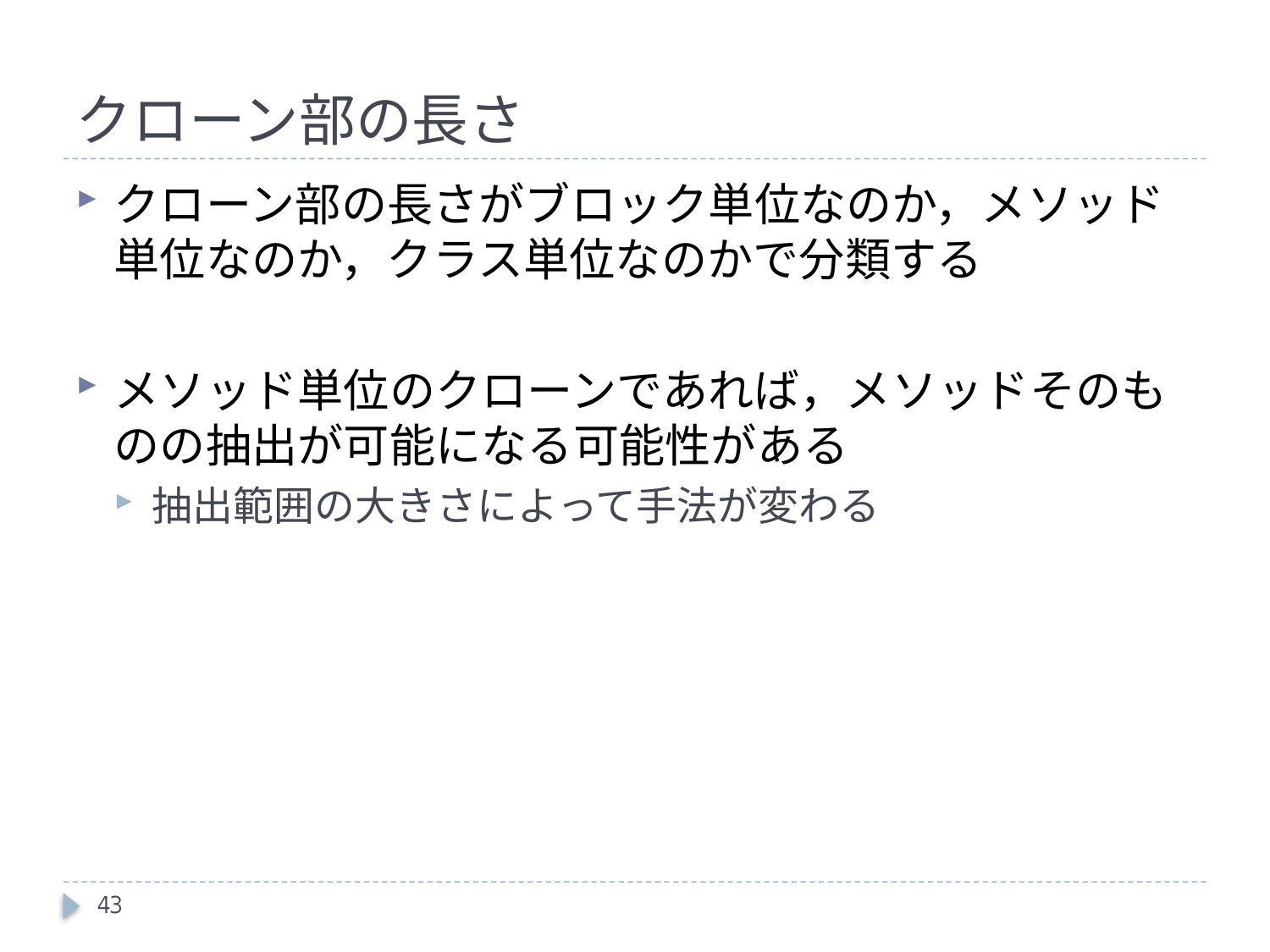

# クローン部の長さ
クローン部の長さがブロック単位なのか，メソッド単位なのか，クラス単位なのかで分類する

メソッド単位のクローンであれば，メソッドそのものの抽出が可能になる可能性がある
抽出範囲の大きさによって手法が変わる

43